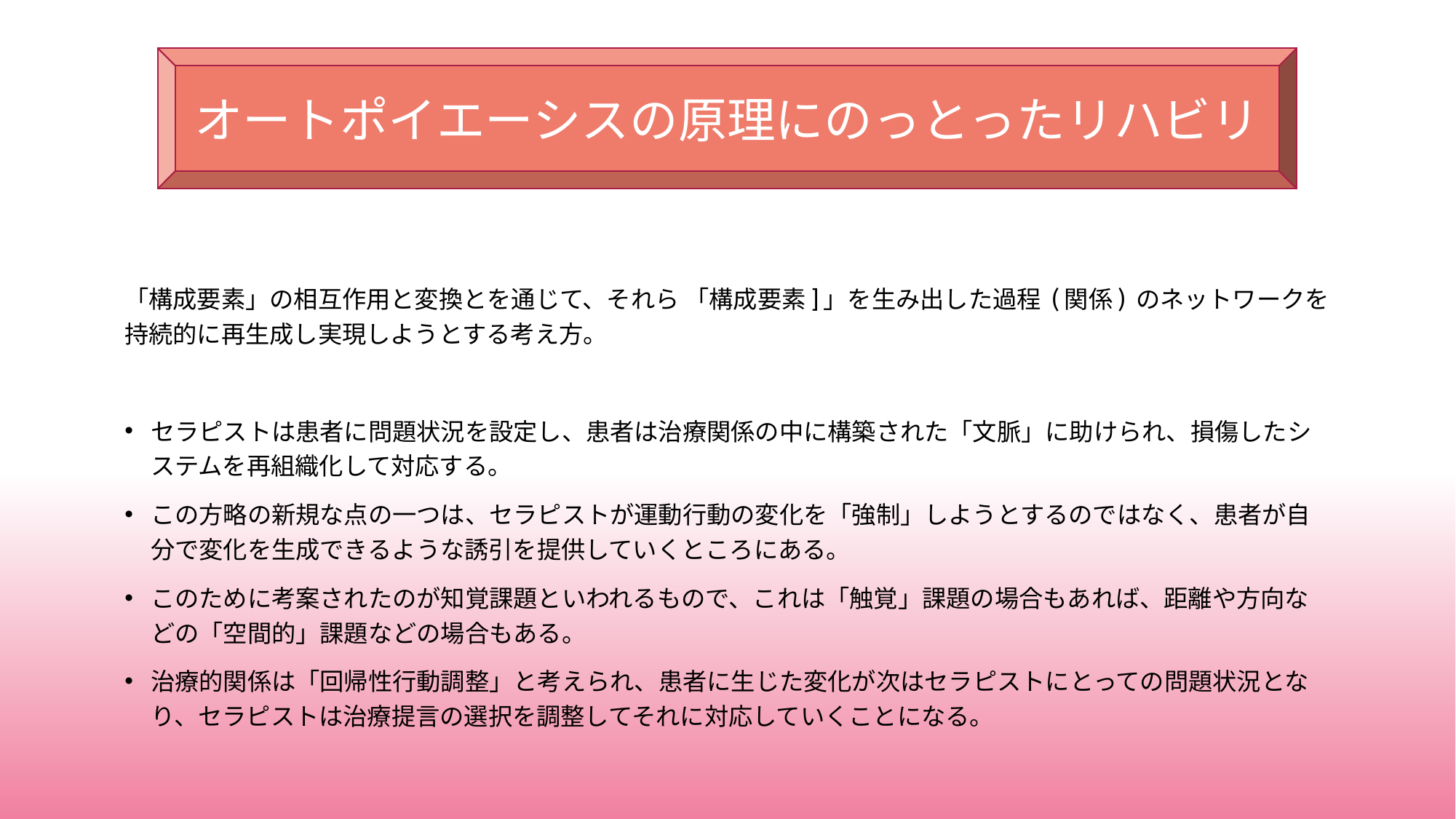

オートポイエーシスの原理にのっとったリハビリ
「構成要素」の相互作用と変換とを通じて、それら 「構成要素]」を生み出した過程 (関係) のネットワークを持続的に再生成し実現しようとする考え方。

セラピストは患者に問題状況を設定し、患者は治療関係の中に構築された「文脈」に助けられ、損傷したシステムを再組織化して対応する。
この方略の新規な点の一つは、セラピストが運動行動の変化を「強制」しようとするのではなく、患者が自分で変化を生成できるような誘引を提供していくところにある。
このために考案されたのが知覚課題といわれるもので、これは「触覚」課題の場合もあれば、距離や方向などの「空間的」課題などの場合もある。
治療的関係は「回帰性行動調整」と考えられ、患者に生じた変化が次はセラピストにとっての問題状況となり、セラピストは治療提言の選択を調整してそれに対応していくことになる。